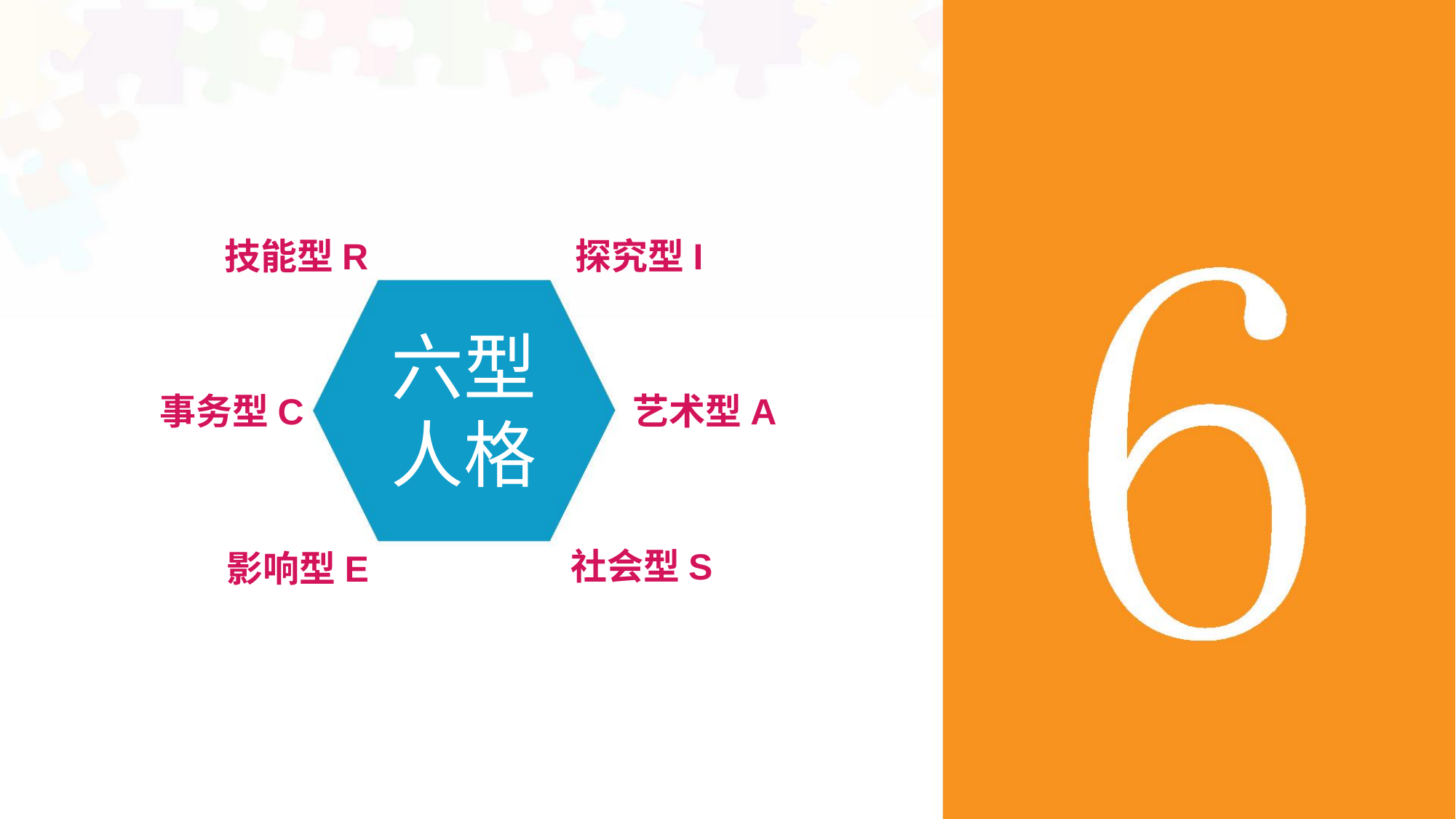

技能型R
探究型I
六型
人格
事务型C
艺术型A
社会型S
影响型E